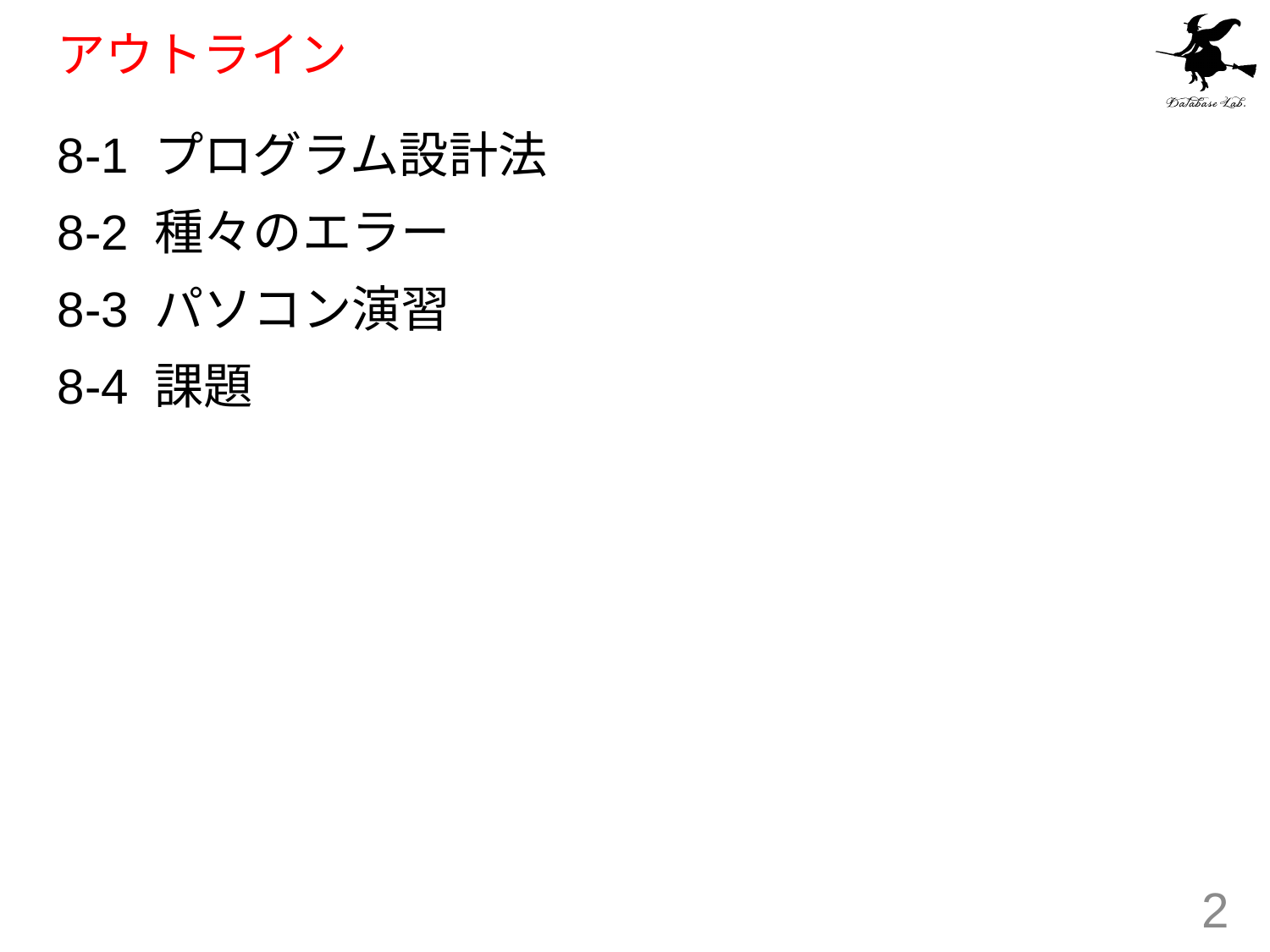

# アウトライン
8-1 プログラム設計法
8-2 種々のエラー
8-3 パソコン演習
8-4 課題
2